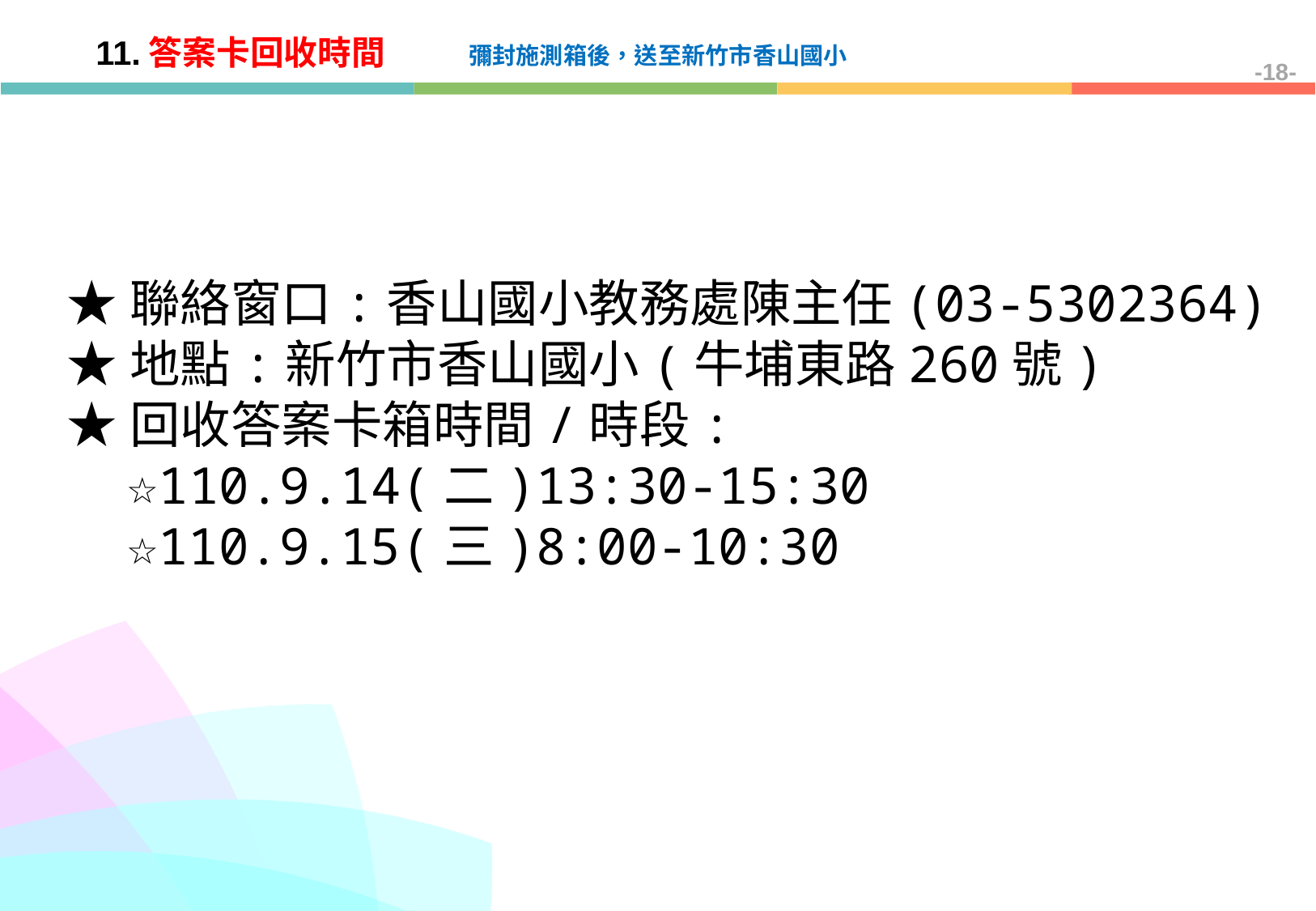

11.答案卡回收時間
彌封施測箱後，送至新竹市香山國小

★聯絡窗口:香山國小教務處陳主任(03-5302364)
★地點:新竹市香山國小(牛埔東路260號)
★回收答案卡箱時間/時段:
  ☆110.9.14(二)13:30-15:30
  ☆110.9.15(三)8:00-10:30